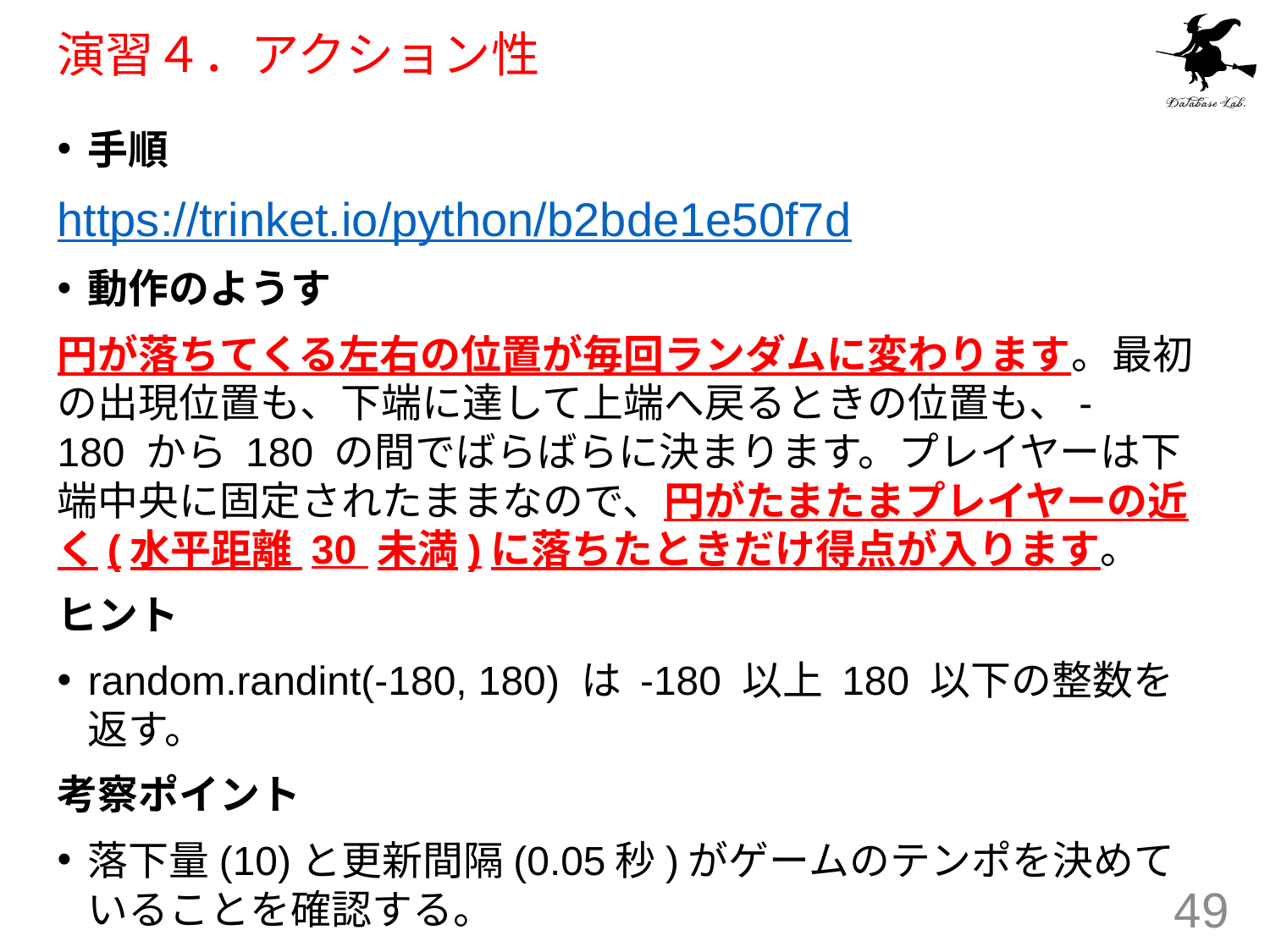

# 演習４．アクション性
手順
https://trinket.io/python/b2bde1e50f7d
動作のようす
円が落ちてくる左右の位置が毎回ランダムに変わります。最初の出現位置も、下端に達して上端へ戻るときの位置も、-180 から 180 の間でばらばらに決まります。プレイヤーは下端中央に固定されたままなので、円がたまたまプレイヤーの近く(水平距離 30 未満)に落ちたときだけ得点が入ります。
ヒント
random.randint(-180, 180) は -180 以上 180 以下の整数を返す。
考察ポイント
落下量(10)と更新間隔(0.05秒)がゲームのテンポを決めていることを確認する。

49